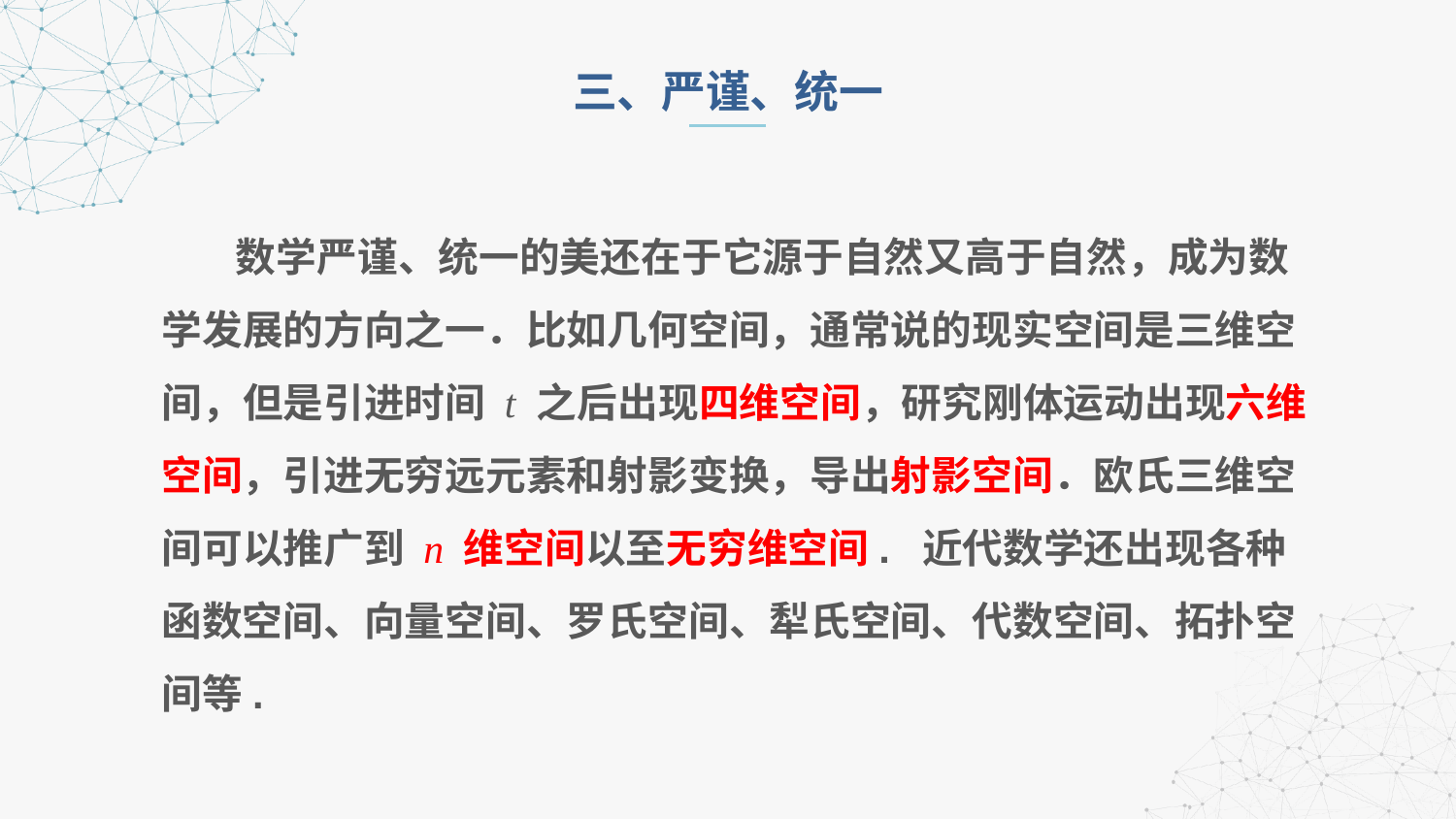

三、严谨、统一

       数学严谨、统一的美还在于它源于自然又高于自然，成为数学发展的方向之一．比如几何空间，通常说的现实空间是三维空间，但是引进时间 t 之后出现四维空间，研究刚体运动出现六维空间，引进无穷远元素和射影变换，导出射影空间．欧氏三维空间可以推广到 n 维空间以至无穷维空间.  近代数学还出现各种函数空间、向量空间、罗氏空间、犁氏空间、代数空间、拓扑空间等.